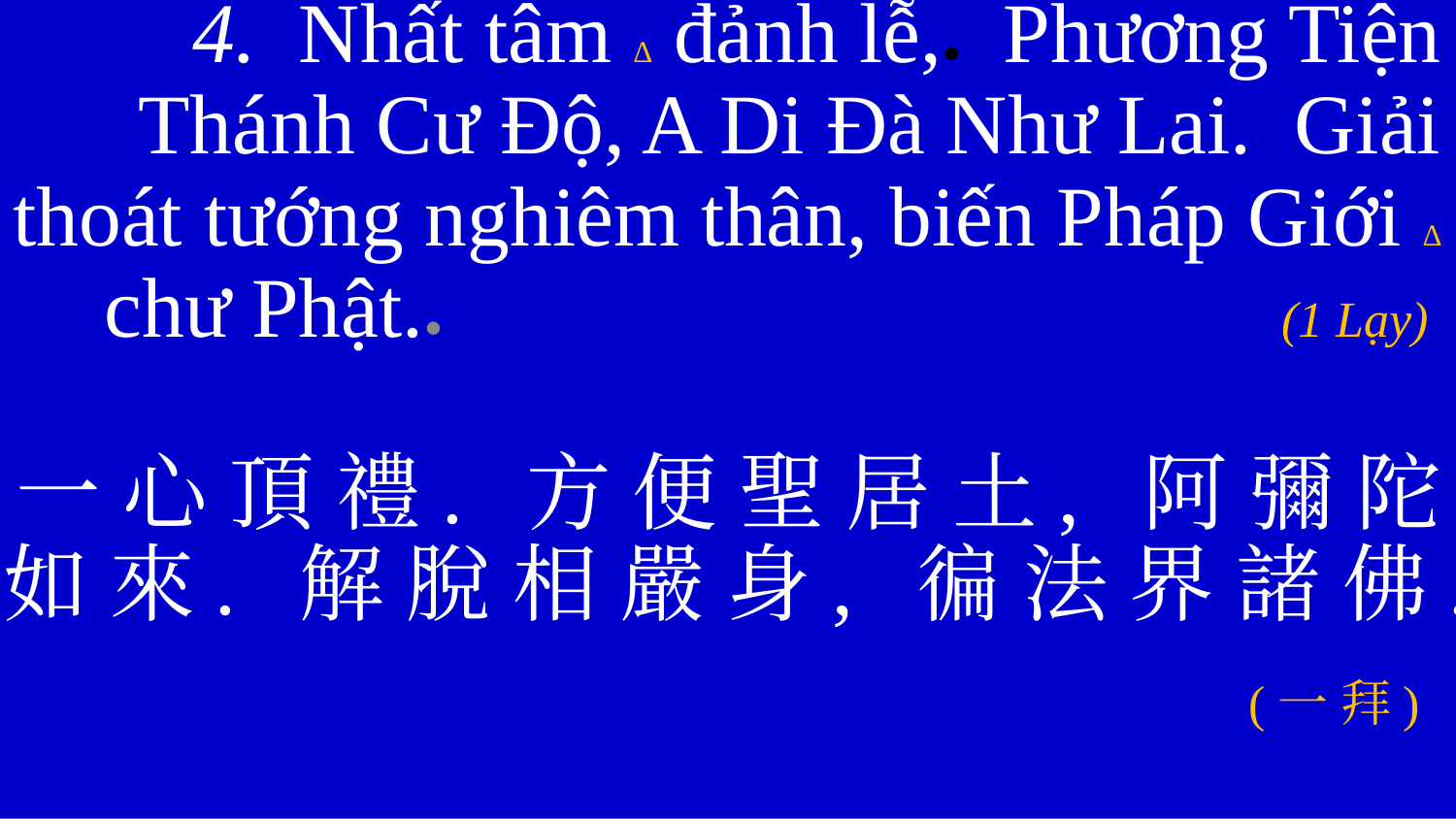

4.  Nhất tâm ∆ đảnh lễ,●  Phương Tiện Thánh Cư Độ, A Di Đà Như Lai.  Giải thoát tướng nghiêm thân, biến Pháp Giới ∆ chư Phật.●						 (1 Lạy)

一 心 頂 禮.  方 便 聖 居 土,  阿 彌 陀 如 來.  解 脫 相 嚴 身,  徧 法 界 諸 佛.
 (一 拜)